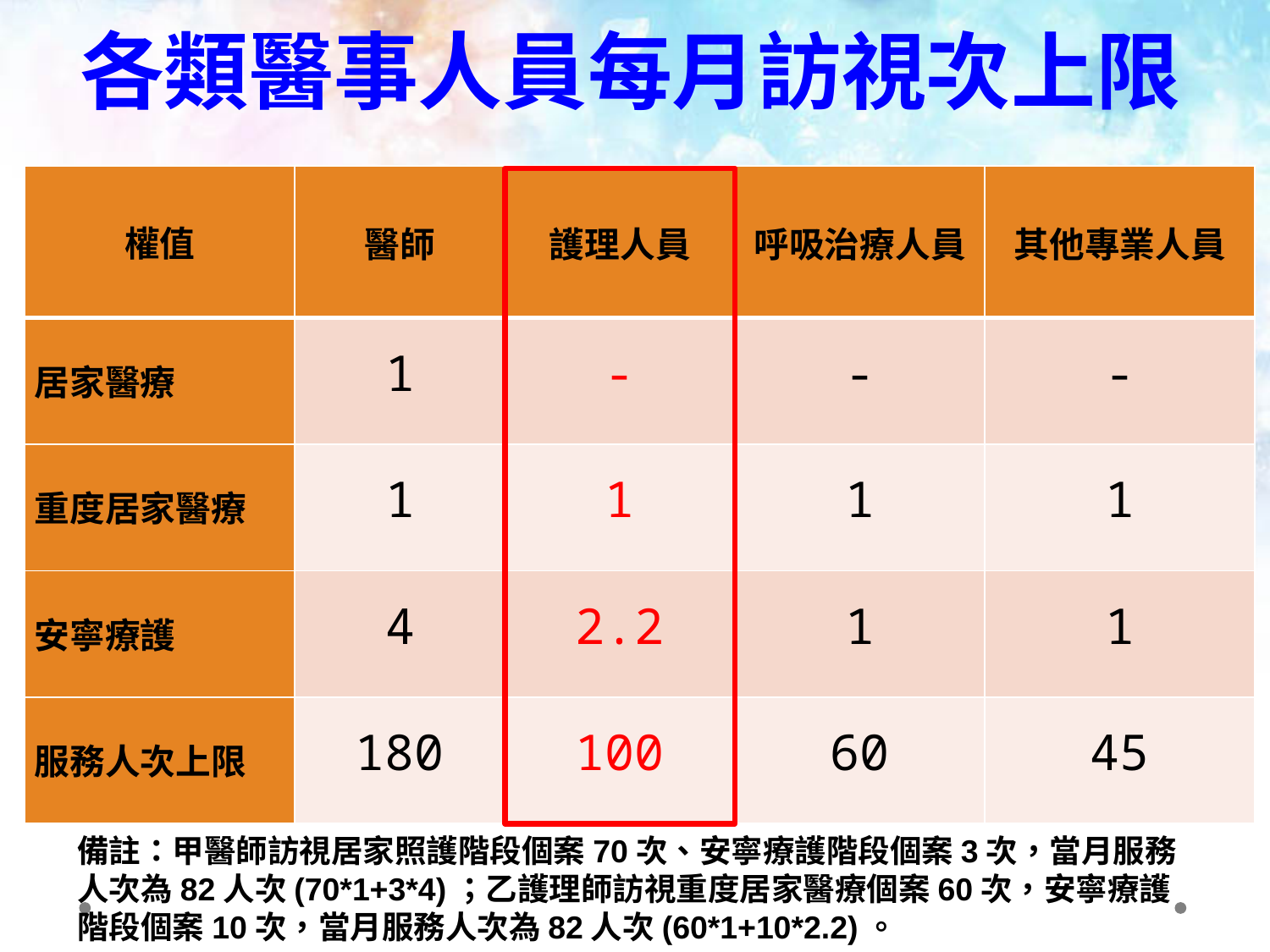

# 各類醫事人員每月訪視次上限
| 權值 | 醫師 | 護理人員 | 呼吸治療人員 | 其他專業人員 |
| --- | --- | --- | --- | --- |
| 居家醫療 | 1 | - | - | - |
| 重度居家醫療 | 1 | 1 | 1 | 1 |
| 安寧療護 | 4 | 2.2 | 1 | 1 |
| 服務人次上限 | 180 | 100 | 60 | 45 |

備註：甲醫師訪視居家照護階段個案70次、安寧療護階段個案3次，當月服務人次為82人次(70*1+3*4)；乙護理師訪視重度居家醫療個案60次，安寧療護階段個案10次，當月服務人次為82人次(60*1+10*2.2)。